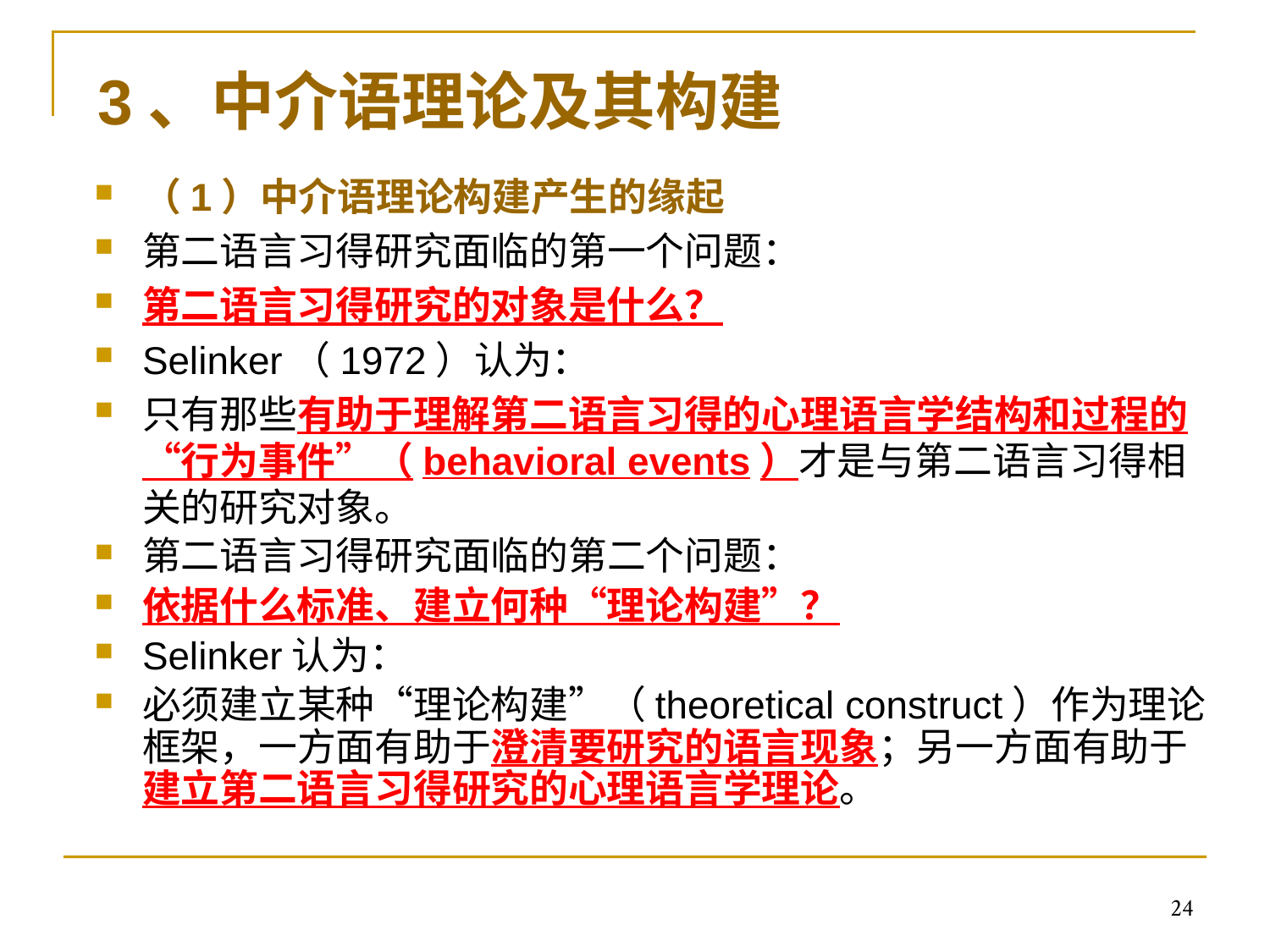

# 3、中介语理论及其构建
（1）中介语理论构建产生的缘起
第二语言习得研究面临的第一个问题：
第二语言习得研究的对象是什么？
Selinker（1972）认为：
只有那些有助于理解第二语言习得的心理语言学结构和过程的“行为事件”（behavioral events）才是与第二语言习得相关的研究对象。
第二语言习得研究面临的第二个问题：
依据什么标准、建立何种“理论构建”？
Selinker认为：
必须建立某种“理论构建”（theoretical construct）作为理论框架，一方面有助于澄清要研究的语言现象；另一方面有助于建立第二语言习得研究的心理语言学理论。

24